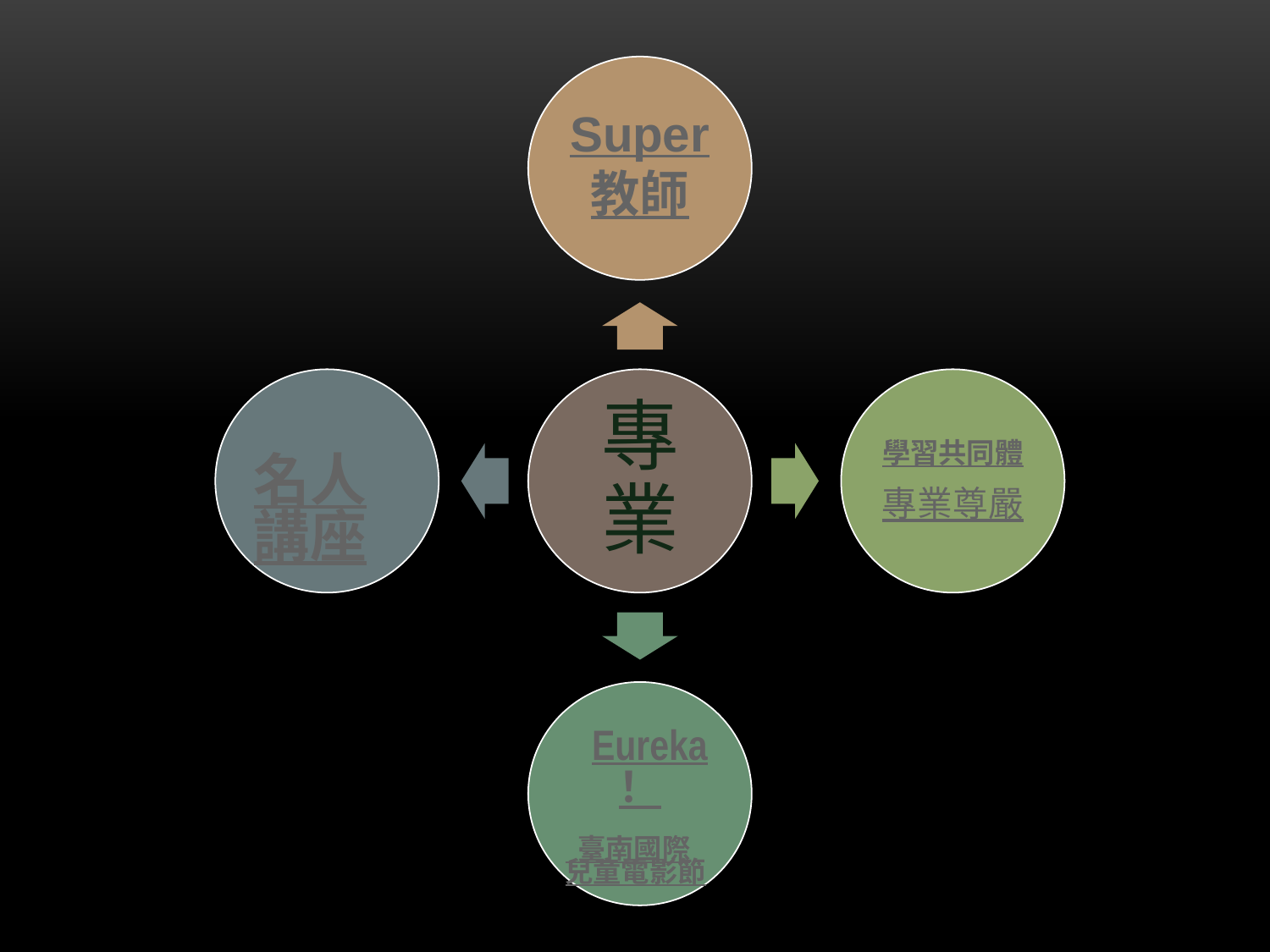

專業

Super教師

學習共同體
專業尊嚴

  Eureka！
  臺南國際兒童電影節

名人講座